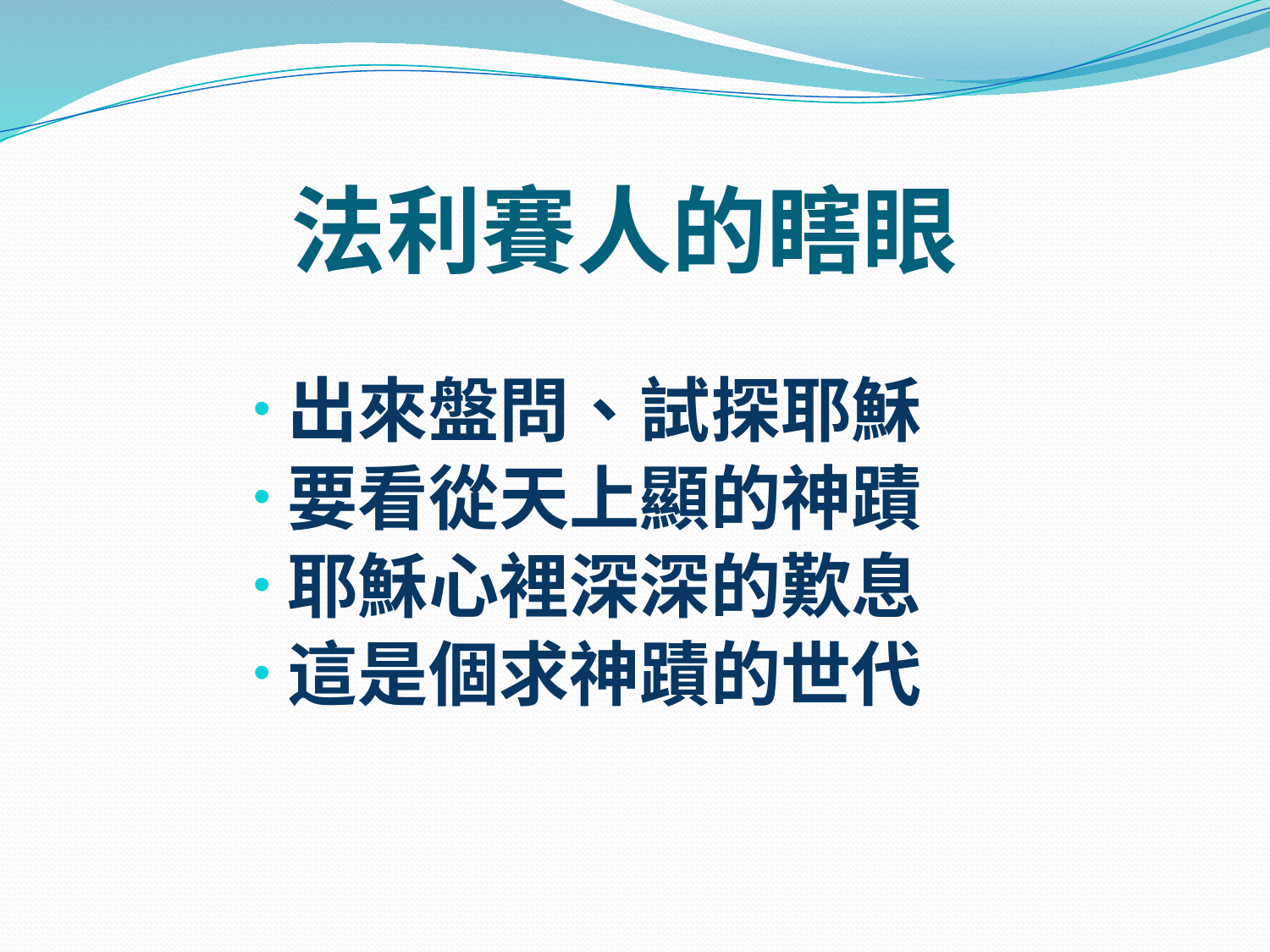

# 法利賽人的瞎眼
出來盤問、試探耶穌
要看從天上顯的神蹟
耶穌心裡深深的歎息
這是個求神蹟的世代